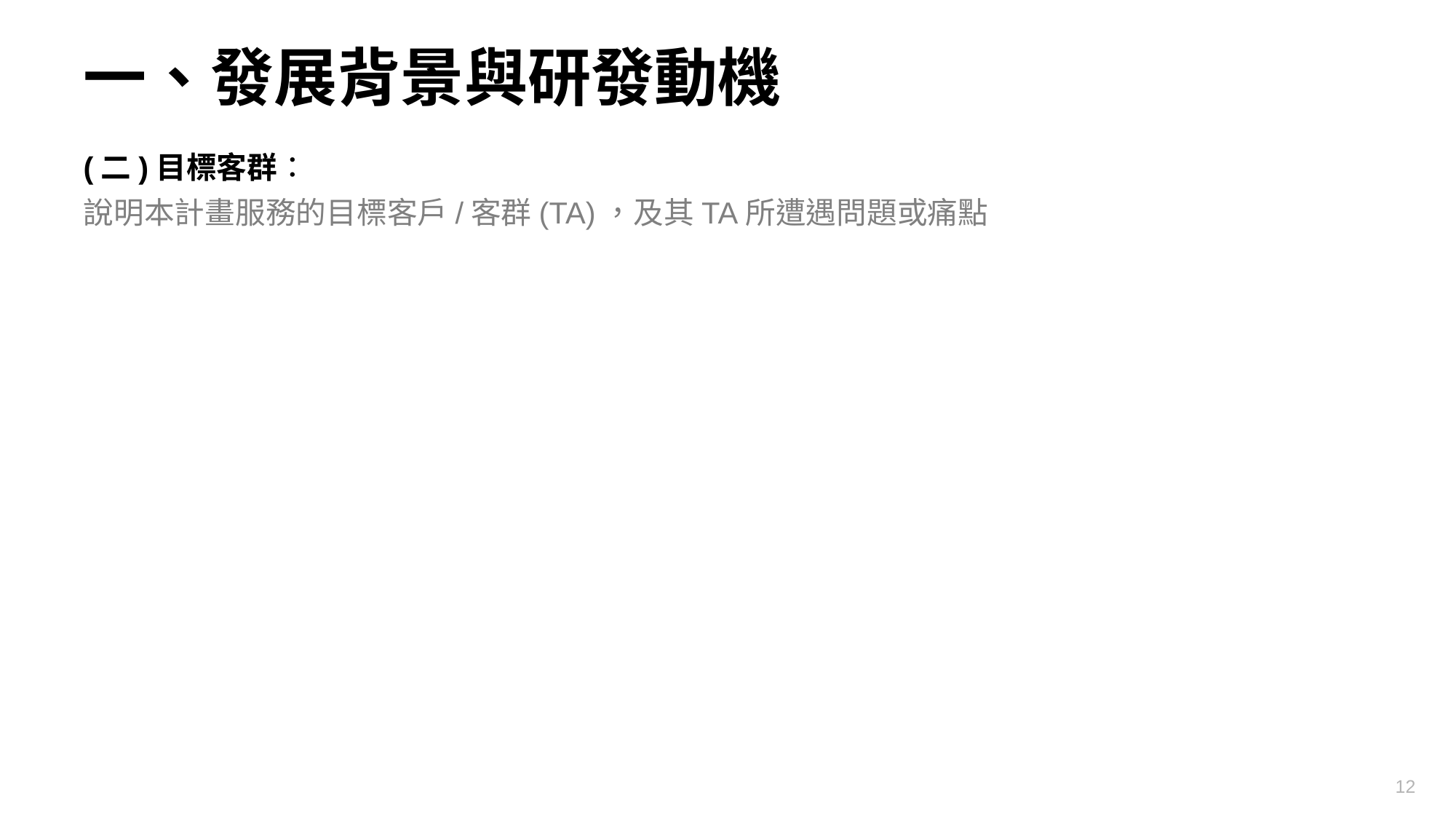

# 一、發展背景與研發動機
(二)目標客群：
說明本計畫服務的目標客戶/客群(TA)，及其TA所遭遇問題或痛點

12